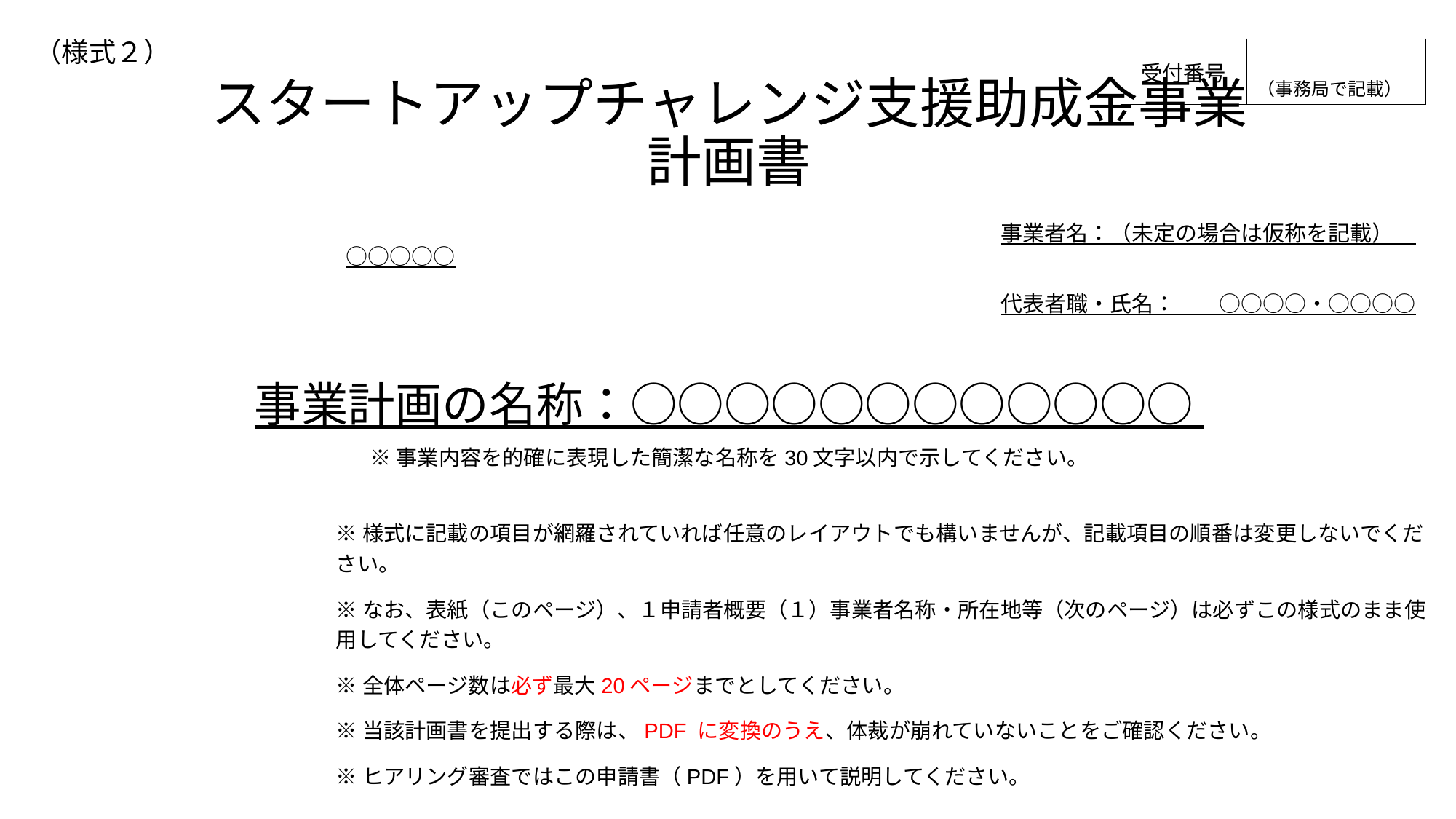

# スタートアップチャレンジ支援助成金事業計画書
（様式２）
| 受付番号 | （事務局で記載） |
| --- | --- |
　　　　　　　　　　　　　　　　　　　　　　　　　　　　　　事業者名：（未定の場合は仮称を記載）　○○○○○
　　
　　　　　　　　　　　　　　　　　　　　　　　　　　　　　　代表者職・氏名：　　○○○○・○○○○
事業計画の名称：○○○○○○○○○○○○
※事業内容を的確に表現した簡潔な名称を30文字以内で示してください。
※様式に記載の項目が網羅されていれば任意のレイアウトでも構いませんが、記載項目の順番は変更しないでください。
※なお、表紙（このページ）、１申請者概要（１）事業者名称・所在地等（次のページ）は必ずこの様式のまま使用してください。
※全体ページ数は必ず最大20ページまでとしてください。
※当該計画書を提出する際は、PDF に変換のうえ、体裁が崩れていないことをご確認ください。
※ヒアリング審査ではこの申請書（PDF）を用いて説明してください。